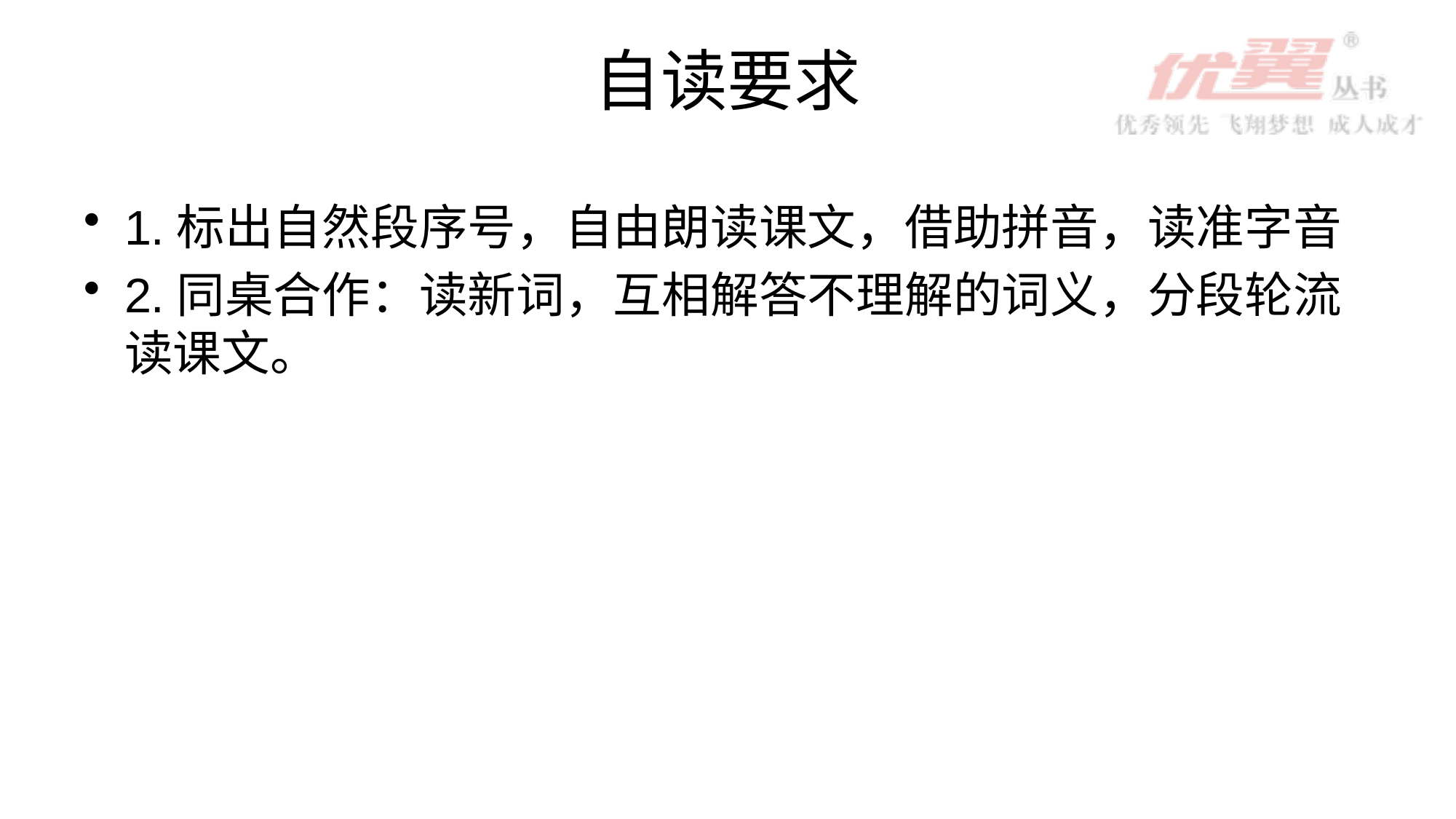

# 自读要求
1.标出自然段序号，自由朗读课文，借助拼音，读准字音
2.同桌合作：读新词，互相解答不理解的词义，分段轮流读课文。